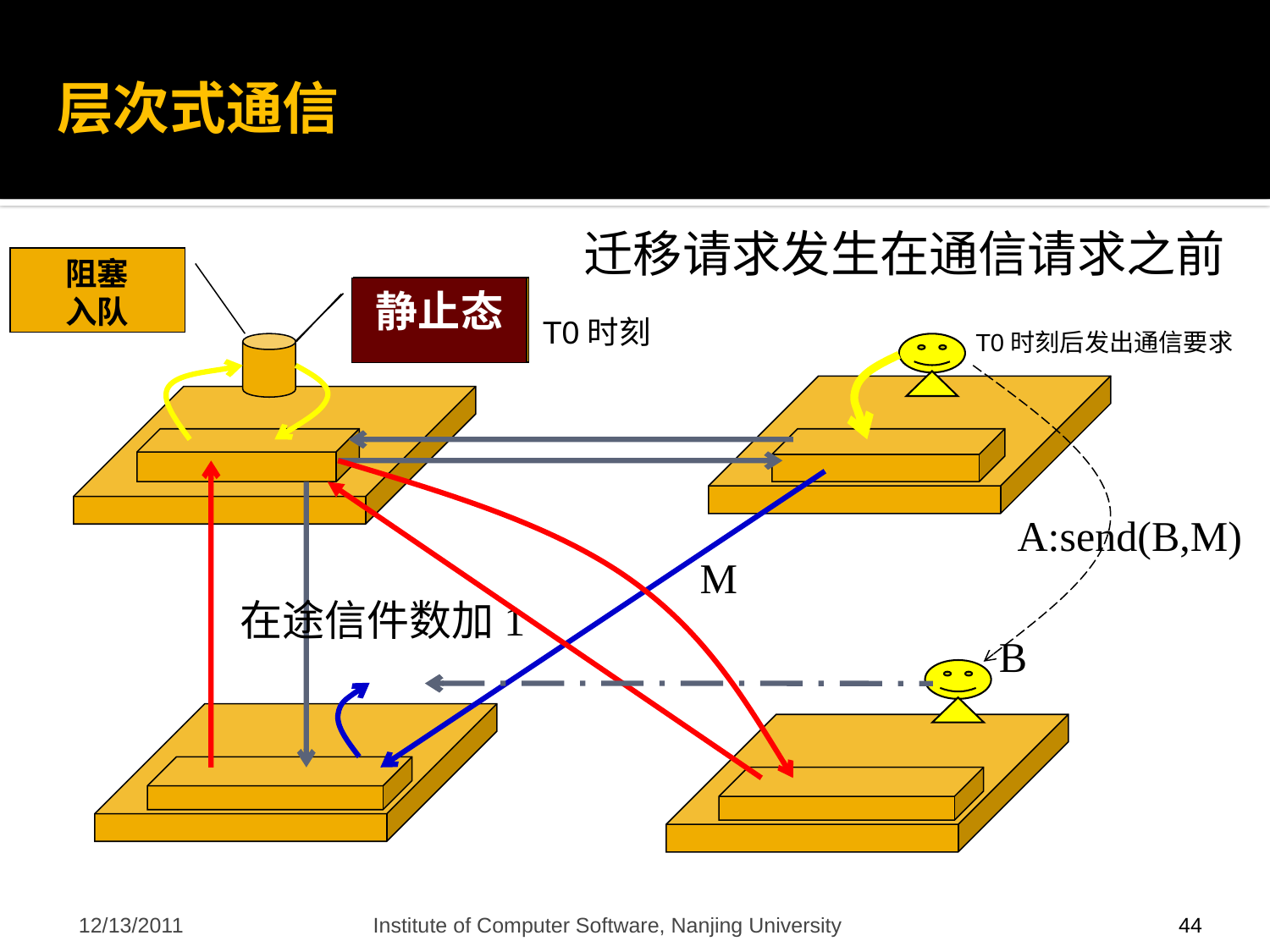

# 层次式通信框架
迁移请求发生在通信请求之前
阻塞
入队
迁移态
静止态
T0时刻
T0时刻后发出通信要求

A:send(B,M)

在途信件数加1

M

B

44
12/13/2011
Institute of Computer Software, Nanjing University
44